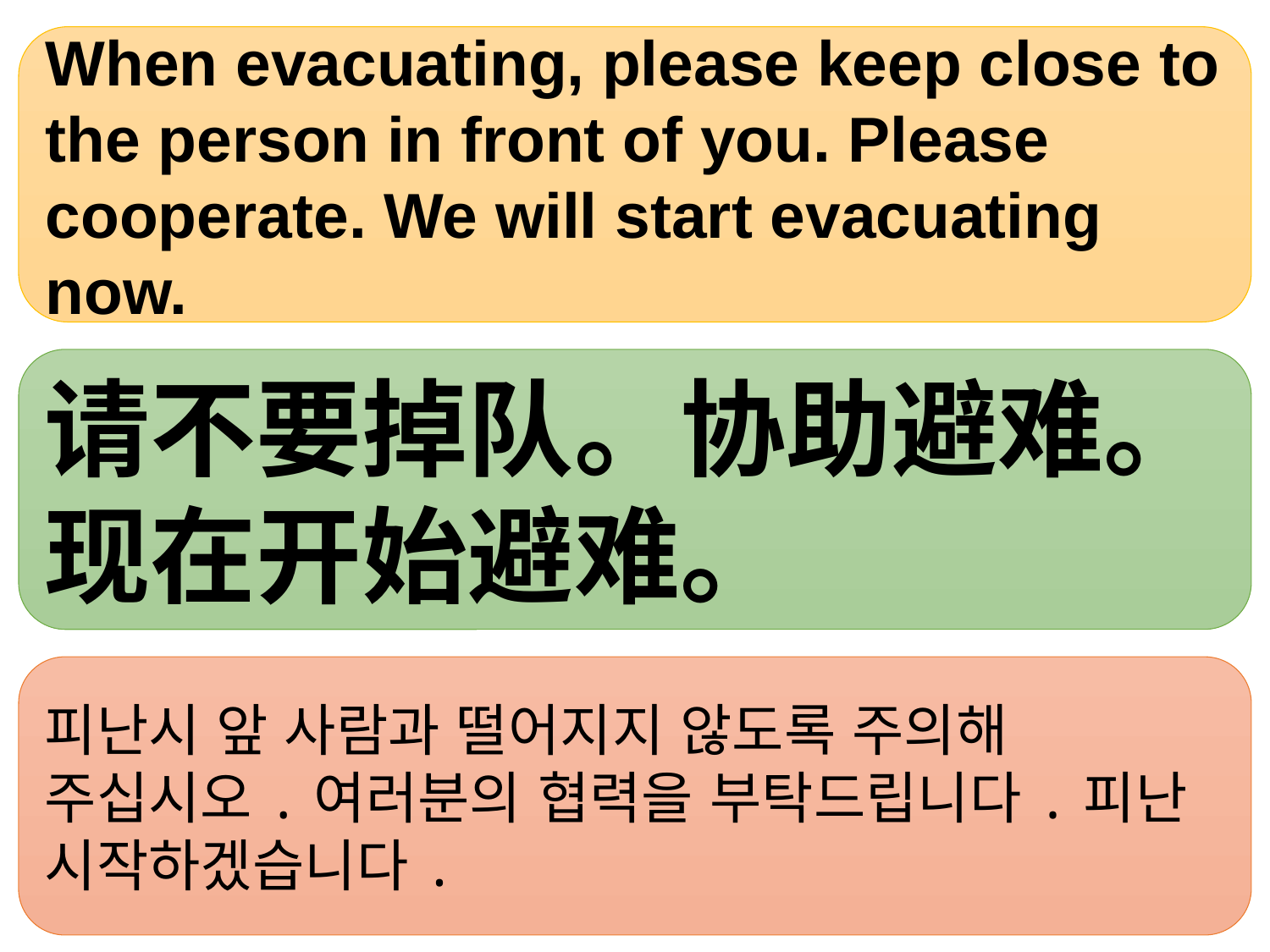

When evacuating, please keep close to the person in front of you. Please cooperate. We will start evacuating now.
请不要掉队。协助避难。
现在开始避难。
피난시 앞 사람과 떨어지지 않도록 주의해 주십시오.여러분의 협력을 부탁드립니다.피난 시작하겠습니다.